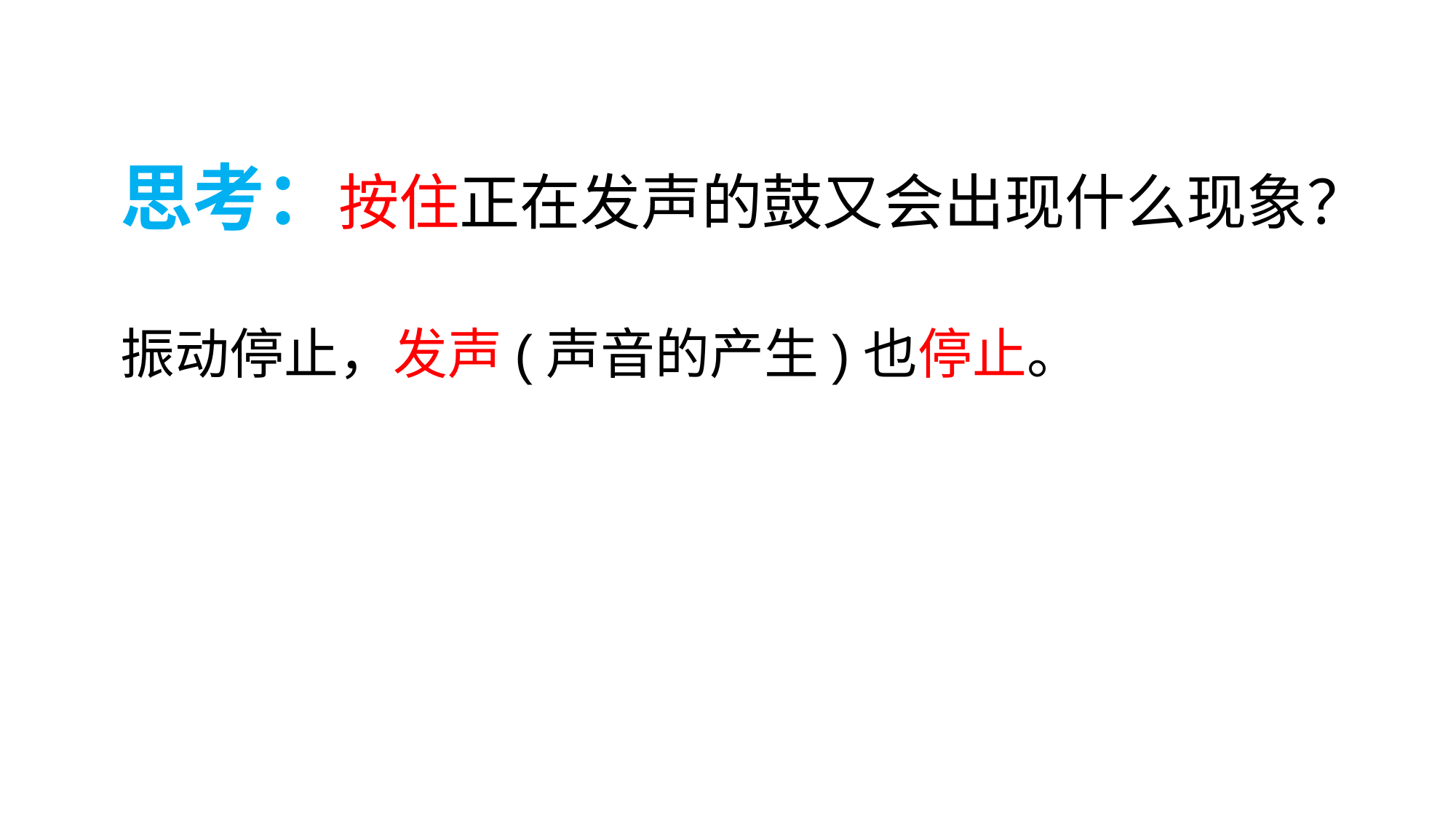

思考：按住正在发声的鼓又会出现什么现象？

振动停止，发声(声音的产生)也停止。